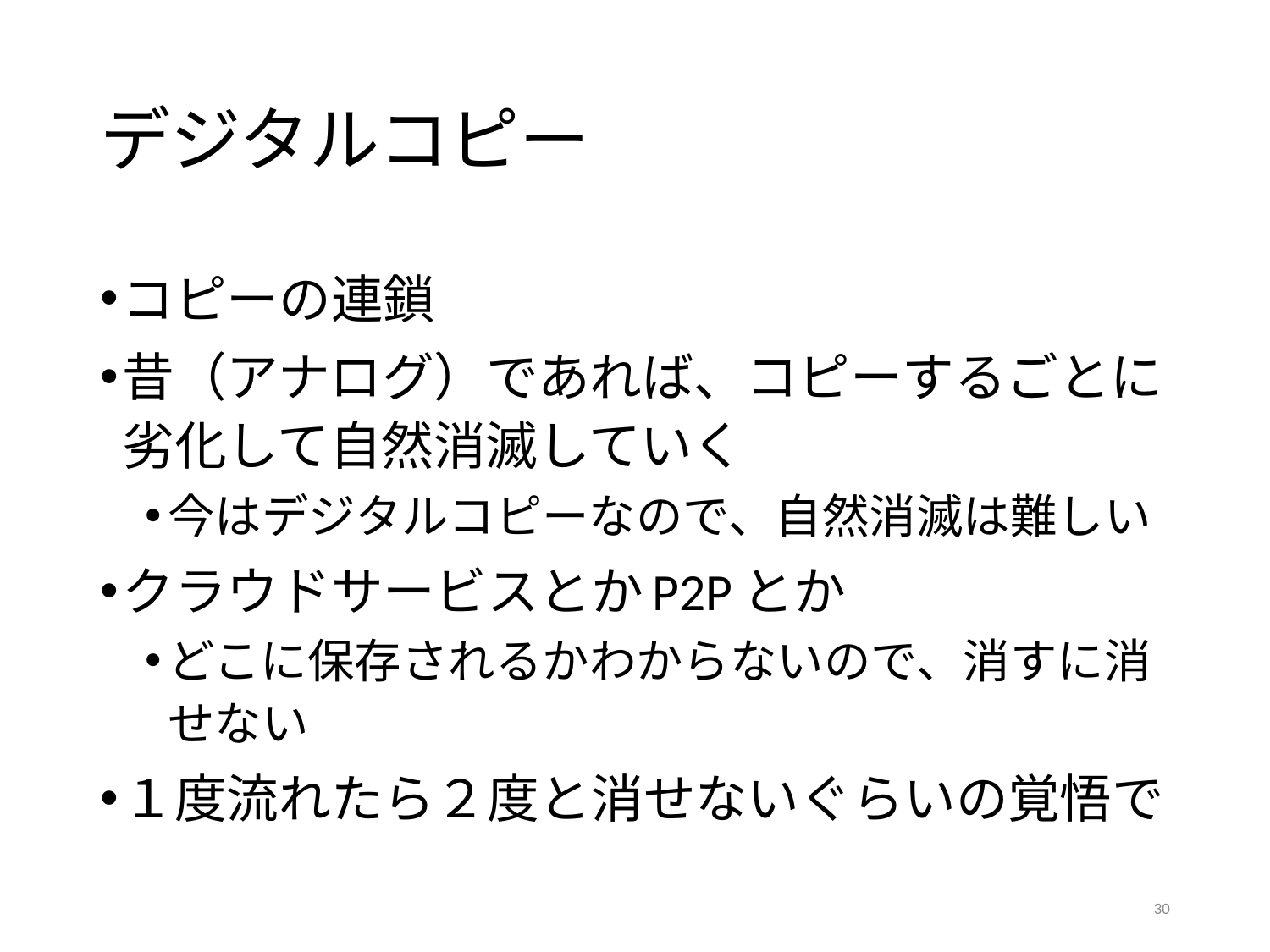

# デジタルコピー
コピーの連鎖
昔（アナログ）であれば、コピーするごとに劣化して自然消滅していく
今はデジタルコピーなので、自然消滅は難しい
クラウドサービスとかP2Pとか
どこに保存されるかわからないので、消すに消せない
１度流れたら２度と消せないぐらいの覚悟で
30